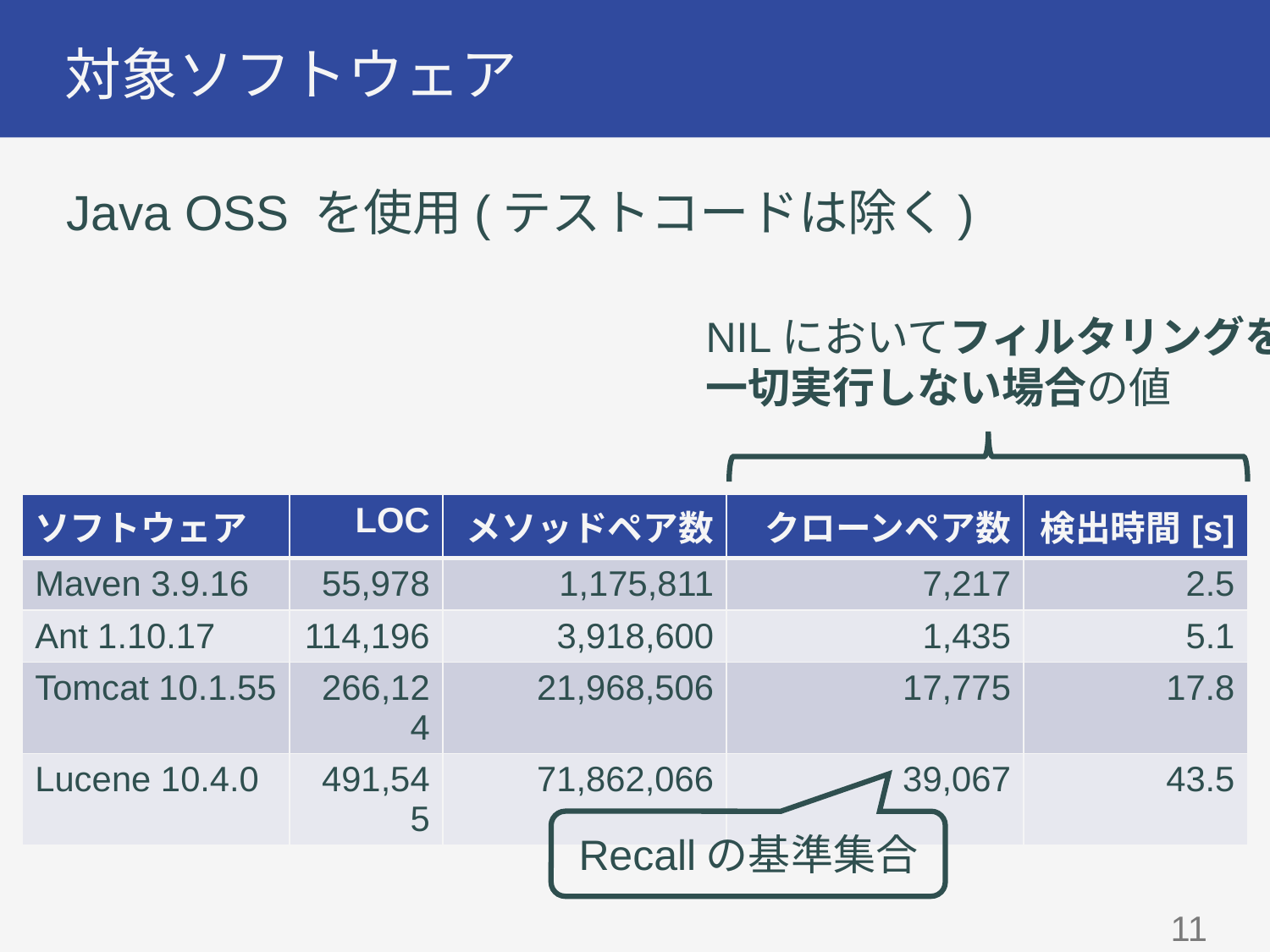

# 対象ソフトウェア
Java OSS を使用(テストコードは除く)

NILにおいてフィルタリングを
一切実行しない場合の値
| ソフトウェア | LOC | メソッドペア数 | クローンペア数 | 検出時間[s] |
| --- | --- | --- | --- | --- |
| Maven 3.9.16 | 55,978 | 1,175,811 | 7,217 | 2.5 |
| Ant 1.10.17 | 114,196 | 3,918,600 | 1,435 | 5.1 |
| Tomcat 10.1.55 | 266,124 | 21,968,506 | 17,775 | 17.8 |
| Lucene 10.4.0 | 491,545 | 71,862,066 | 39,067 | 43.5 |

Recallの基準集合
11